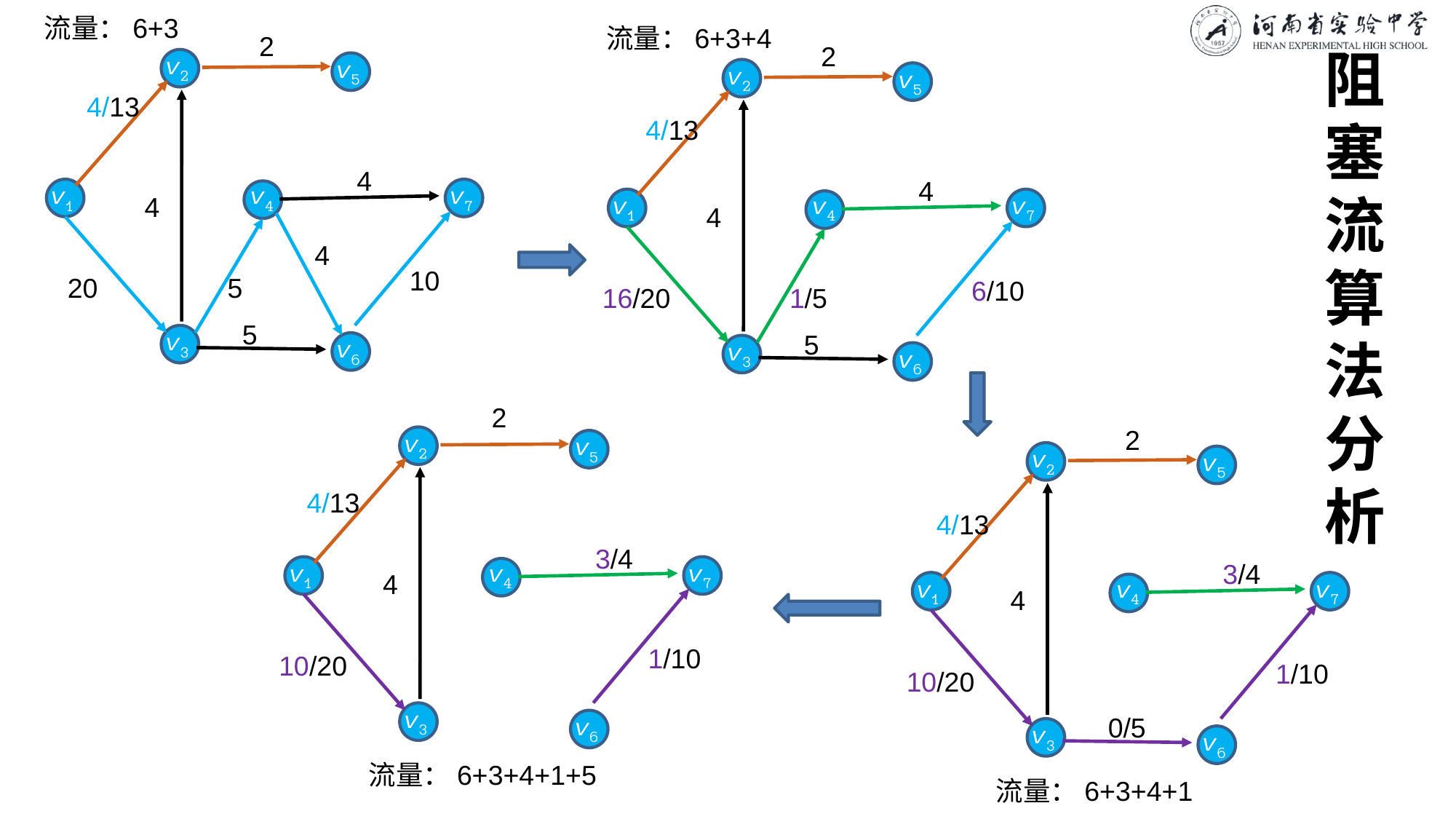

流量：6+3
流量：6+3+4
2
2
v2
v5

v2

v5

# 阻塞流算法分析

4/13
4/13
4
4
v1
v4
v7

v1
v4
v7
4

4
4

10
20
5
6/10
16/20
1/5
5
v3
5

v6
v3

v6

2
2
v2
v5

v2
v5

4/13
4/13
3/4
v1
v4
v7
3/4

4
v1
v4
v7

4

1/10
10/20
1/10
10/20
v3

v6
0/5

v3

v6

流量：6+3+4+1+5
流量：6+3+4+1